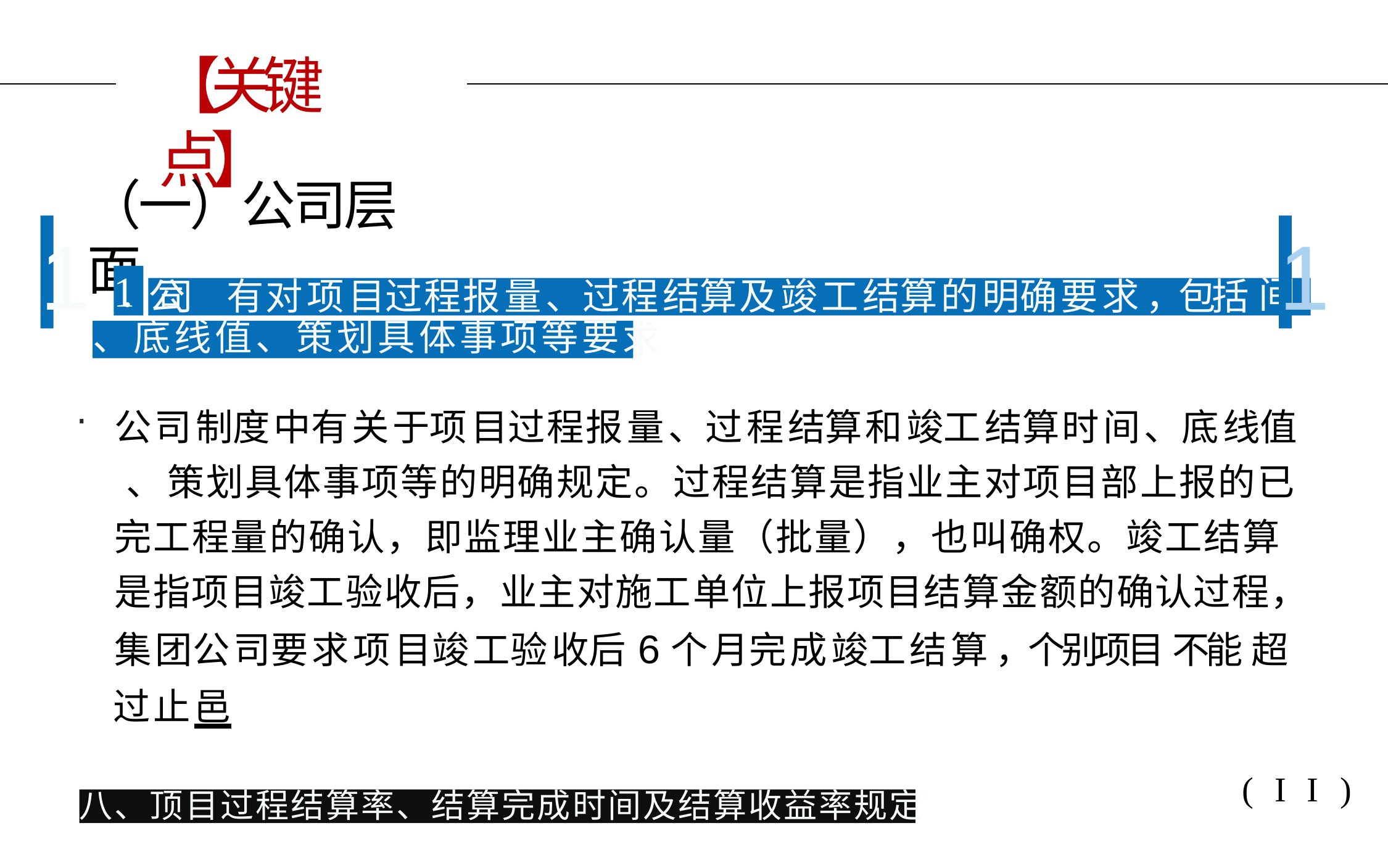

# 【关键点】

（一）公司层面
1
1
1.
公司	有	对项目过程报量、过程结算及竣工结算的明确要求，包括时

间

求
、底线值、策划具体事项等要
公司制度中有关于项目过程报量、过程结算和竣工结算时间、底线值 、策划具体事项等的明确规定。过程结算是指业主对项目部上报的已 完工程量的确认，即监理业主确认量（批量），也叫确权。竣工结算 是指项目竣工验收后，业主对施工单位上报项目结算金额的确认过程，  集团公司要求项目竣工验收后6个月完成竣工结算，个别项目 不能 超
过止邑
(II)
八、顶目过程结算率、结算完成时间及结算收益率规定